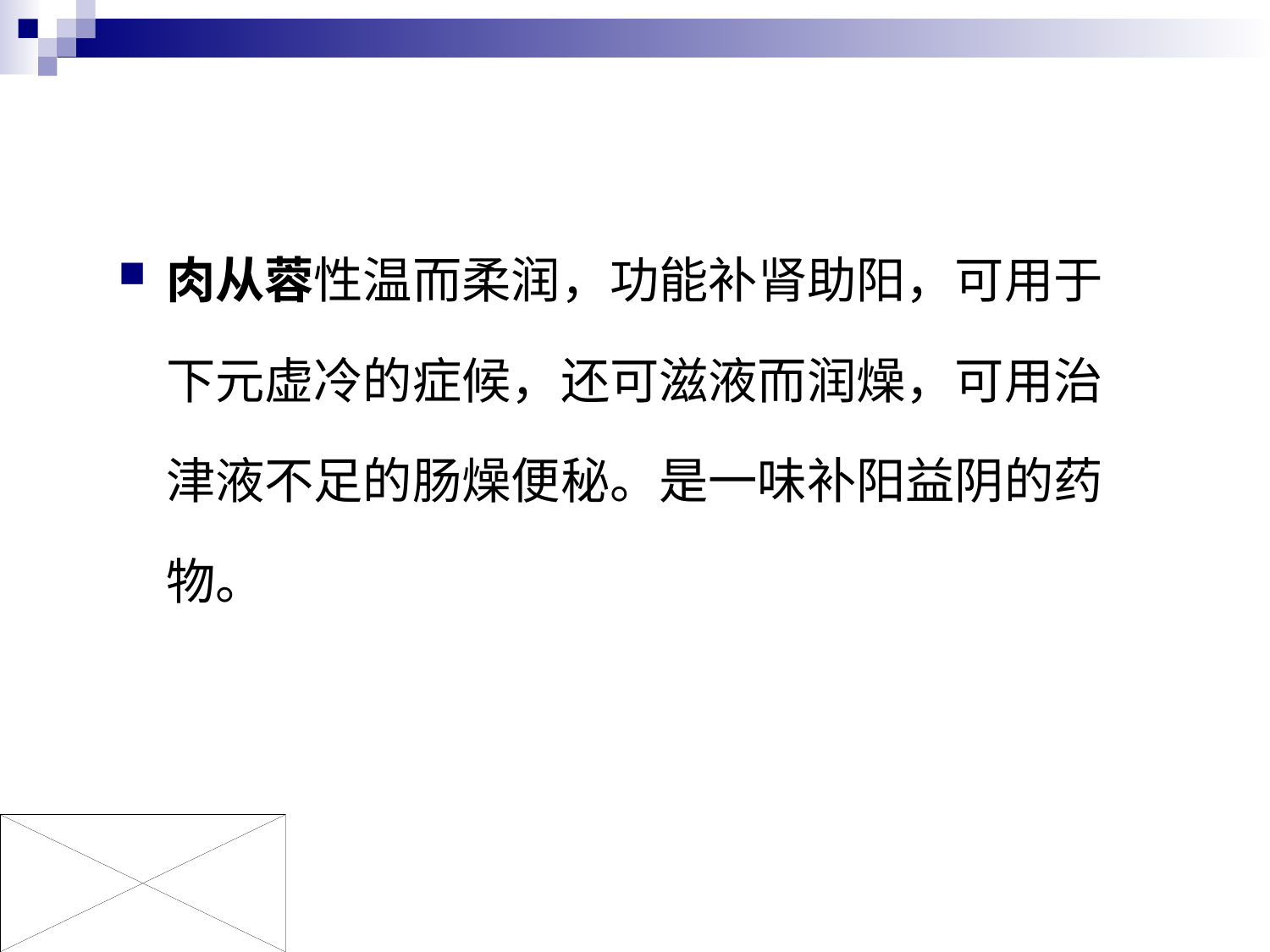

# 肉从蓉性温而柔润，功能补肾助阳，可用于下元虚冷的症候，还可滋液而润燥，可用治津液不足的肠燥便秘。是一味补阳益阴的药物。